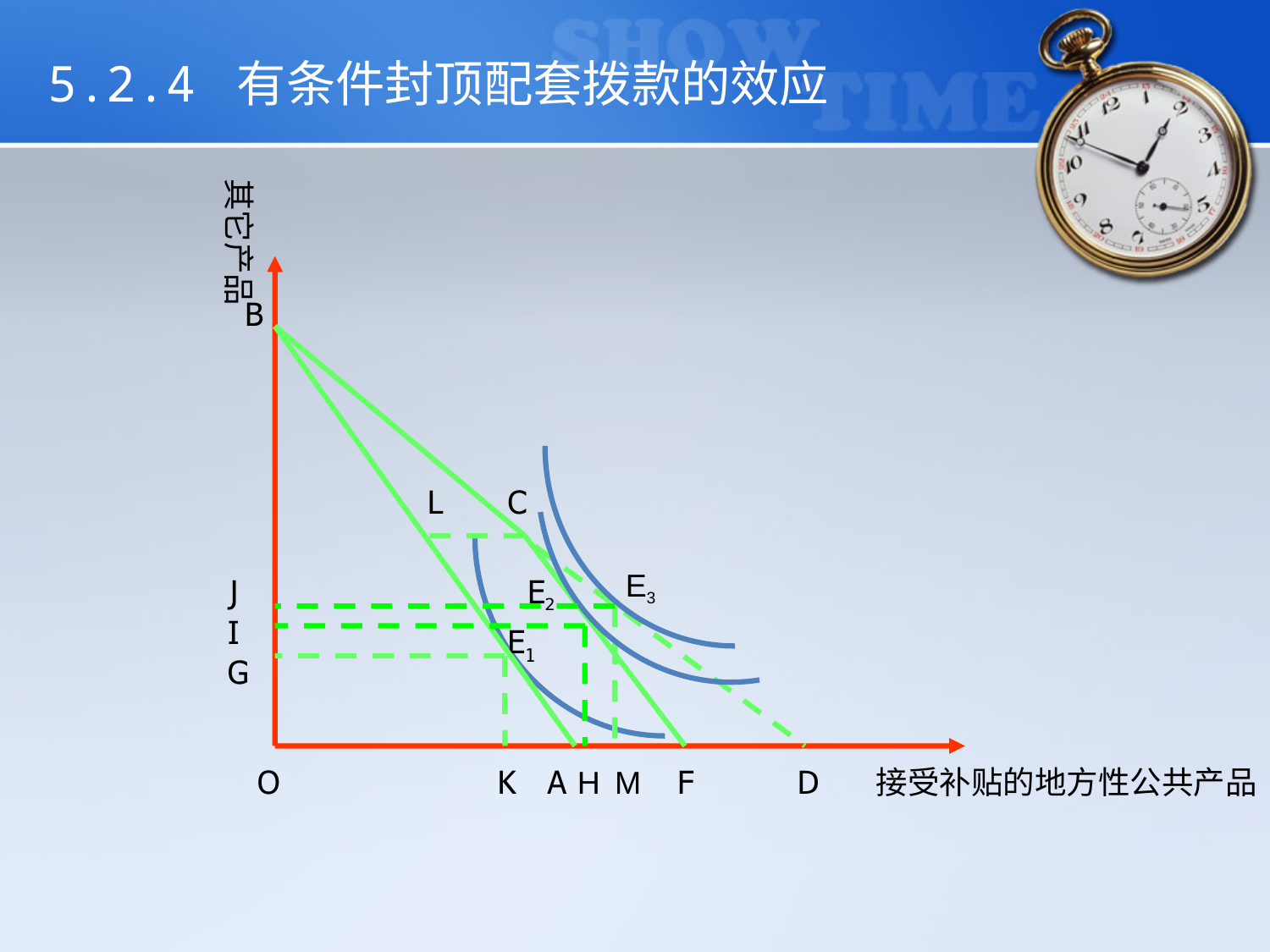

5.2.4 有条件封顶配套拨款的效应

其它产品

B

L
C

E3
J
E2
I

E1

G

O
K
A
H
M
F
D
接受补贴的地方性公共产品